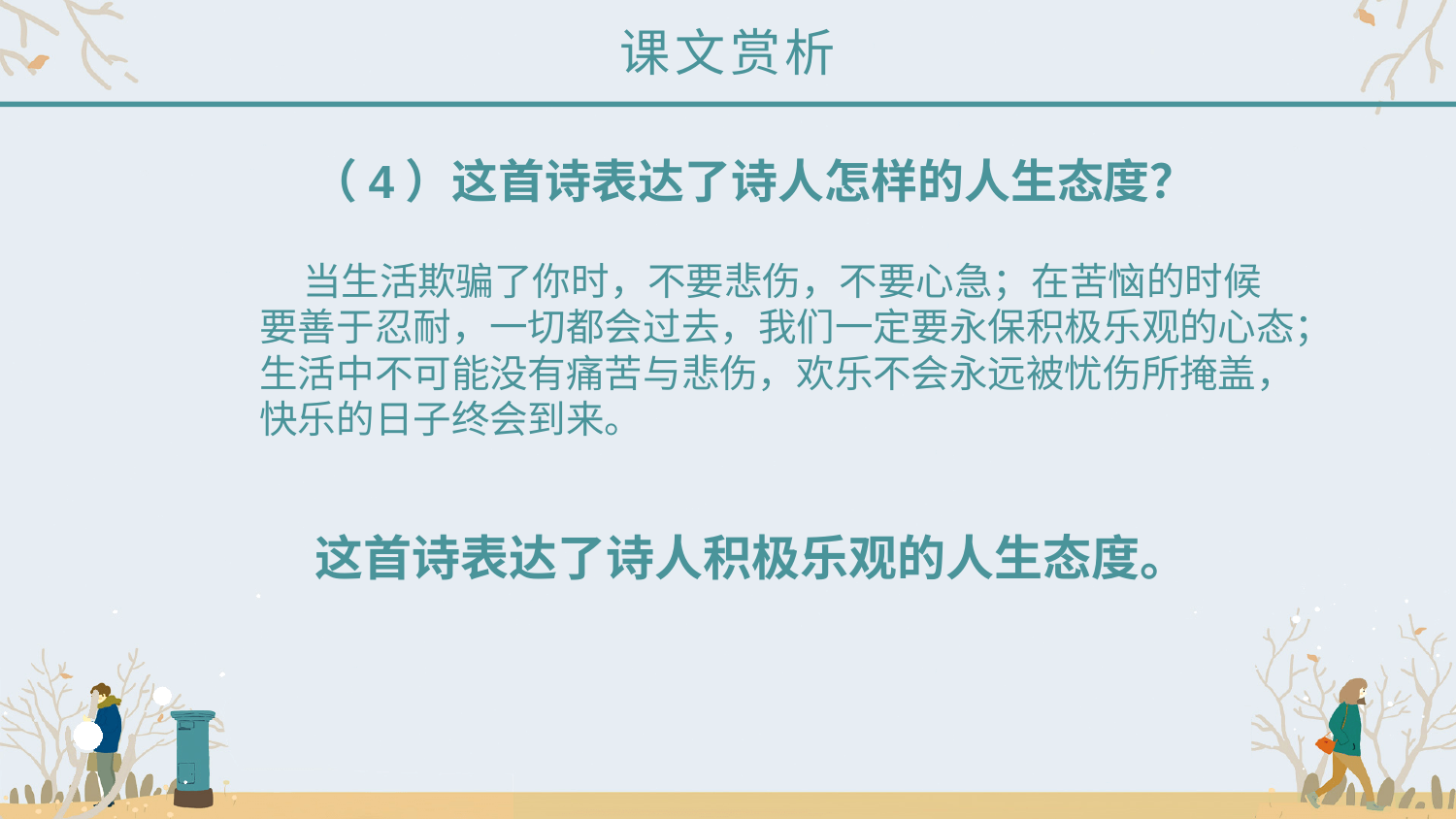

课文赏析

（4）这首诗表达了诗人怎样的人生态度？
    当生活欺骗了你时，不要悲伤，不要心急；在苦恼的时候要善于忍耐，一切都会过去，我们一定要永保积极乐观的心态；生活中不可能没有痛苦与悲伤，欢乐不会永远被忧伤所掩盖，快乐的日子终会到来。
这首诗表达了诗人积极乐观的人生态度。